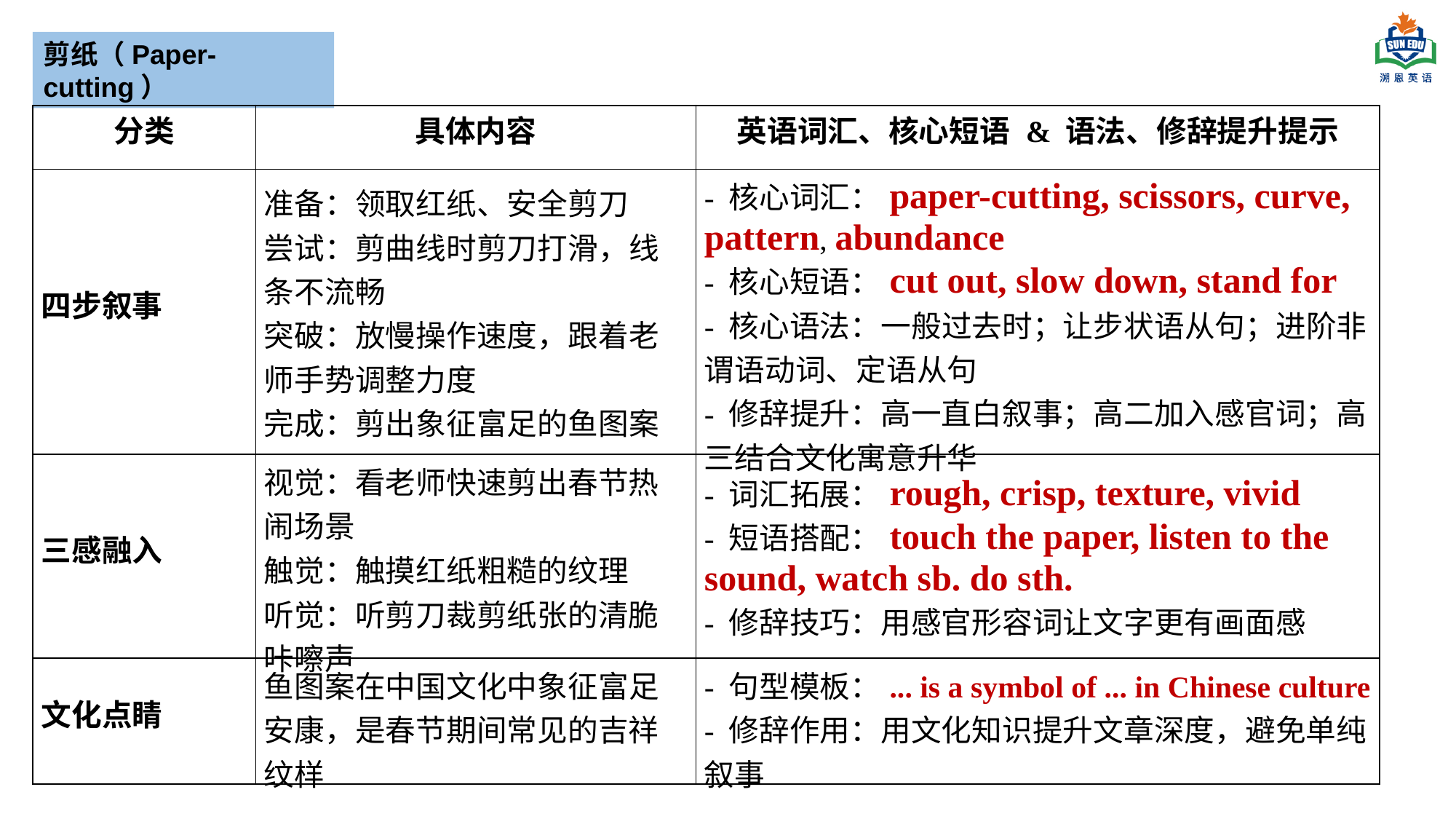

剪纸（Paper-cutting）
| 分类 | 具体内容 | 英语词汇、核心短语 & 语法、修辞提升提示 |
| --- | --- | --- |
| 四步叙事 | 准备：领取红纸、安全剪刀 尝试：剪曲线时剪刀打滑，线条不流畅 突破：放慢操作速度，跟着老师手势调整力度 完成：剪出象征富足的鱼图案 | - 核心词汇：paper-cutting, scissors, curve, pattern, abundance - 核心短语：cut out, slow down, stand for - 核心语法：一般过去时；让步状语从句；进阶非谓语动词、定语从句 - 修辞提升：高一直白叙事；高二加入感官词；高三结合文化寓意升华 |
| 三感融入 | 视觉：看老师快速剪出春节热闹场景 触觉：触摸红纸粗糙的纹理 听觉：听剪刀裁剪纸张的清脆咔嚓声 | - 词汇拓展：rough, crisp, texture, vivid - 短语搭配：touch the paper, listen to the sound, watch sb. do sth. - 修辞技巧：用感官形容词让文字更有画面感 |
| 文化点睛 | 鱼图案在中国文化中象征富足安康，是春节期间常见的吉祥纹样 | - 句型模板：... is a symbol of ... in Chinese culture - 修辞作用：用文化知识提升文章深度，避免单纯叙事 |